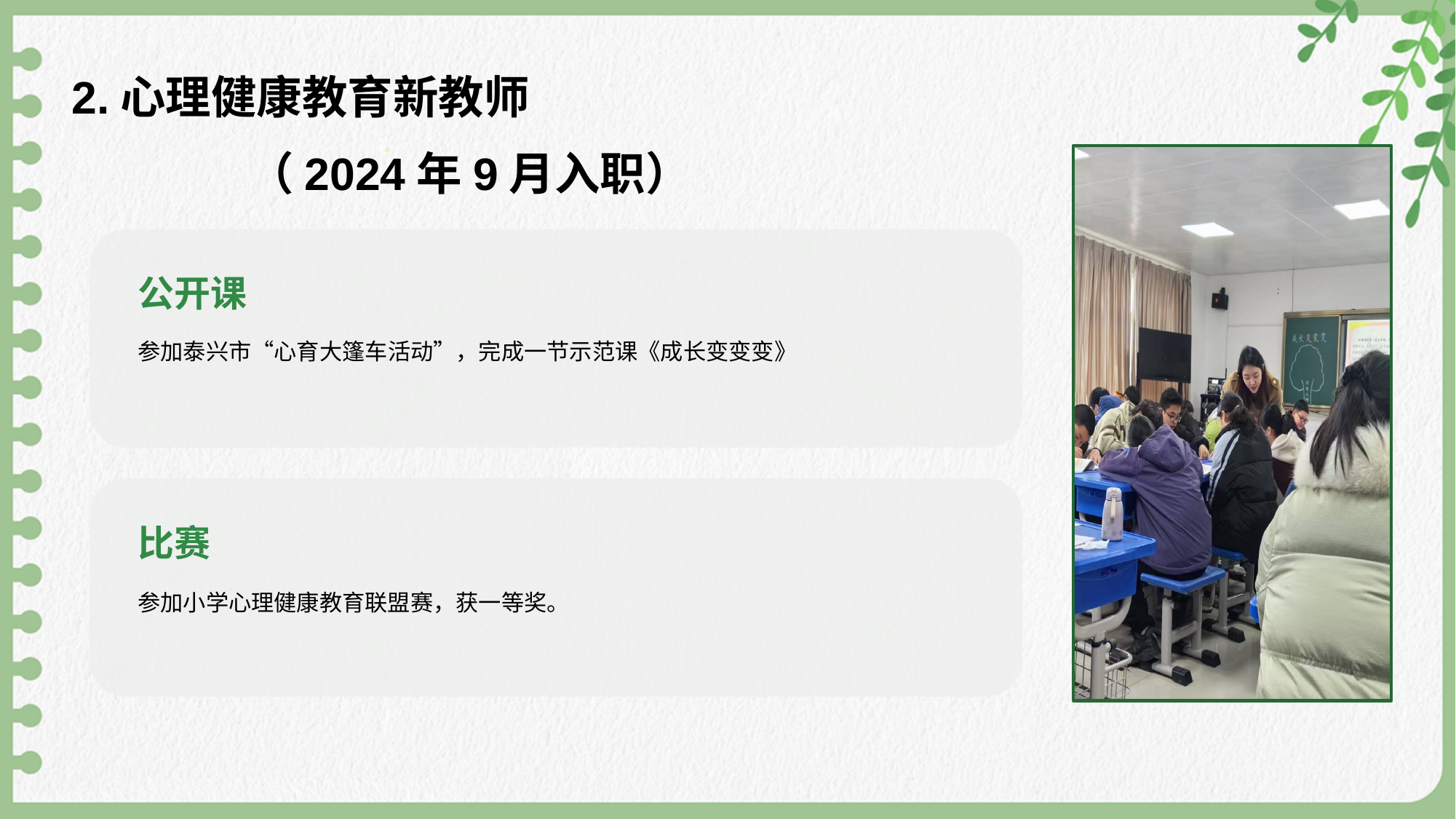

2.心理健康教育新教师
                （2024年9月入职）

公开课
参加泰兴市“心育大篷车活动”，完成一节示范课《成长变变变》

比赛
参加小学心理健康教育联盟赛，获一等奖。